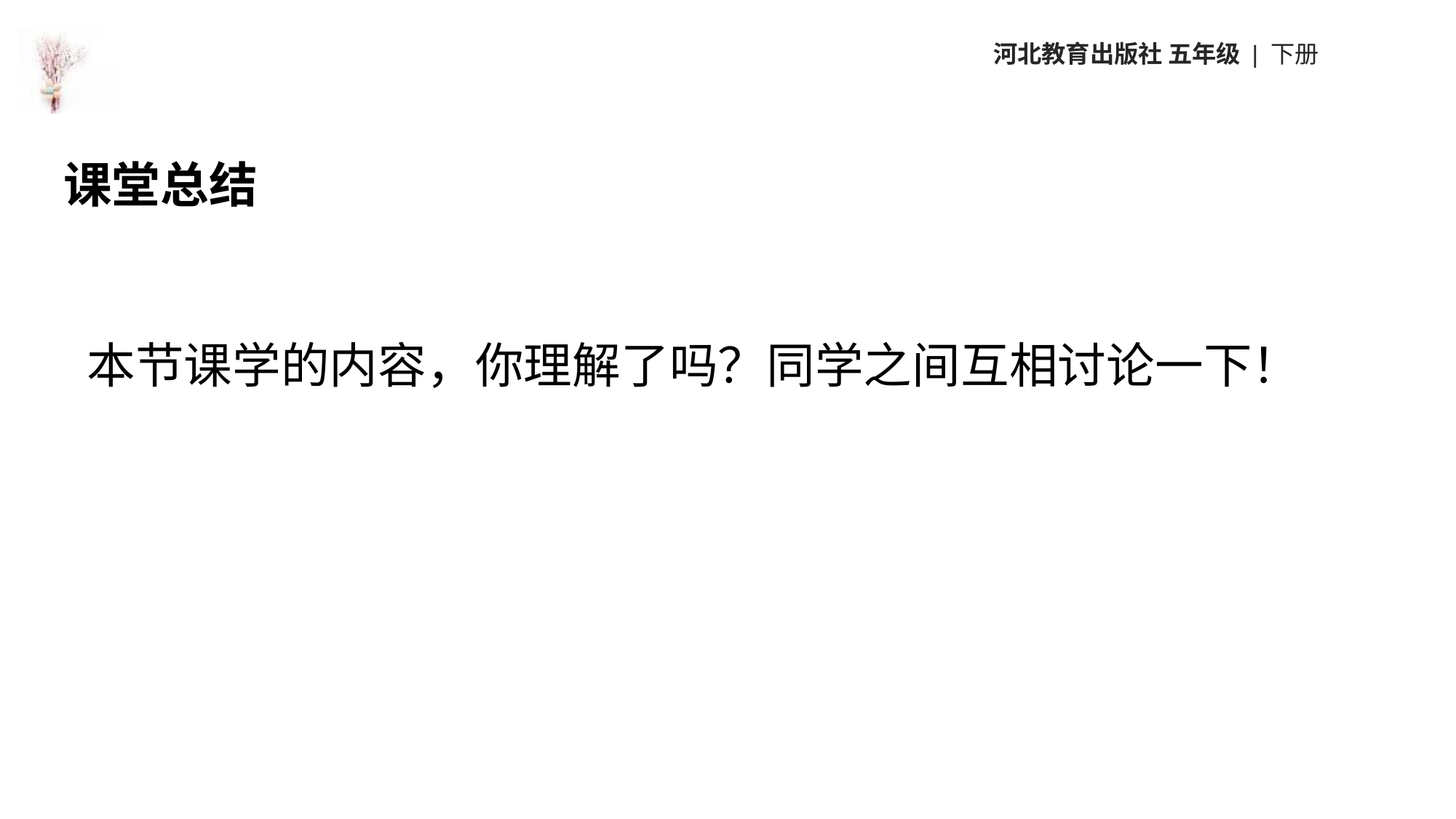

河北教育出版社 五年级 | 下册
课堂总结
本节课学的内容，你理解了吗？同学之间互相讨论一下！